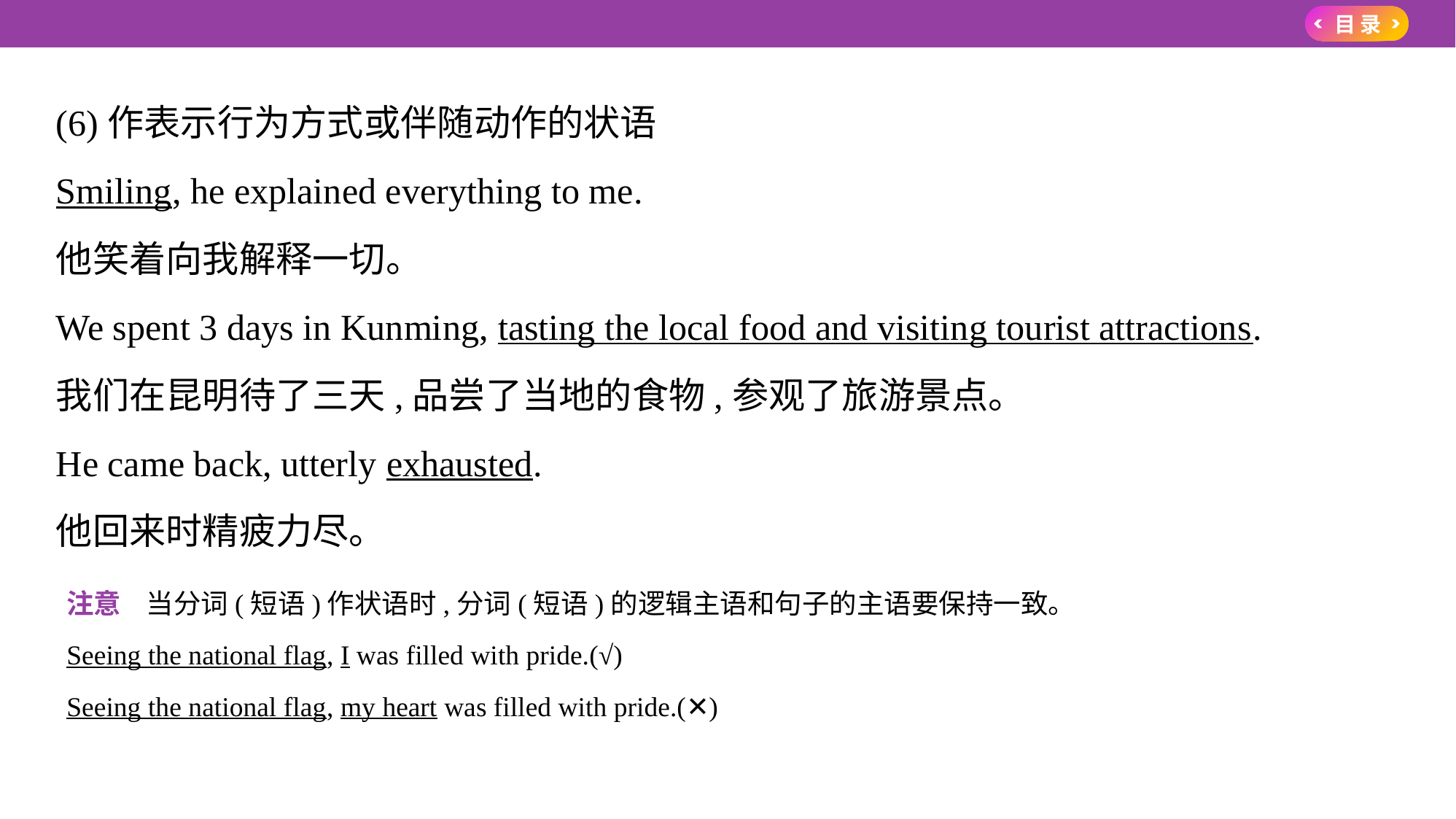

(6)作表示行为方式或伴随动作的状语
Smiling, he explained everything to me.
他笑着向我解释一切。
We spent 3 days in Kunming, tasting the local food and visiting tourist attractions.
我们在昆明待了三天,品尝了当地的食物,参观了旅游景点。
He came back, utterly exhausted.
他回来时精疲力尽。
注意    当分词(短语)作状语时,分词(短语)的逻辑主语和句子的主语要保持一致。
Seeing the national flag, I was filled with pride.(√)
Seeing the national flag, my heart was filled with pride.(✕)